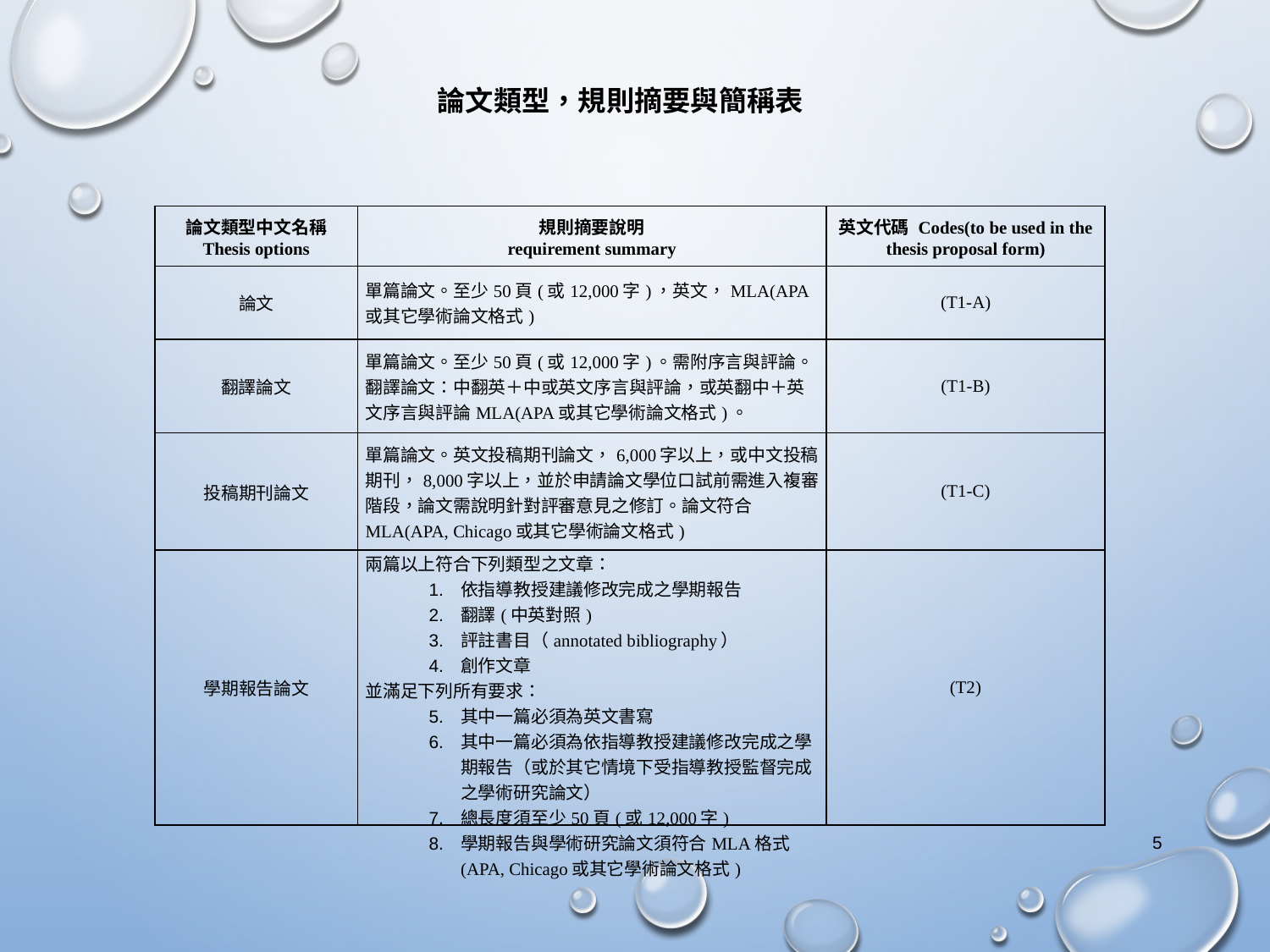

論文類型，規則摘要與簡稱表
| 論文類型中文名稱 Thesis options | 規則摘要說明 requirement summary | 英文代碼 Codes(to be used in the thesis proposal form) |
| --- | --- | --- |
| 論文 | 單篇論文。至少50頁(或12,000字)，英文，MLA(APA或其它學術論文格式) | (T1-A) |
| 翻譯論文 | 單篇論文。至少50頁(或12,000字)。需附序言與評論。翻譯論文：中翻英＋中或英文序言與評論，或英翻中＋英文序言與評論MLA(APA或其它學術論文格式)。 | (T1-B) |
| 投稿期刊論文 | 單篇論文。英文投稿期刊論文，6,000字以上，或中文投稿期刊，8,000字以上，並於申請論文學位口試前需進入複審階段，論文需說明針對評審意見之修訂。論文符合MLA(APA, Chicago或其它學術論文格式) | (T1-C) |
| 學期報告論文 | 兩篇以上符合下列類型之文章： 依指導教授建議修改完成之學期報告 翻譯(中英對照) 評註書目（annotated bibliography） 創作文章 並滿足下列所有要求： 其中一篇必須為英文書寫 其中一篇必須為依指導教授建議修改完成之學期報告（或於其它情境下受指導教授監督完成之學術研究論文） 總長度須至少50頁(或12,000字) 學期報告與學術研究論文須符合MLA格式(APA, Chicago或其它學術論文格式) | (T2) |

5